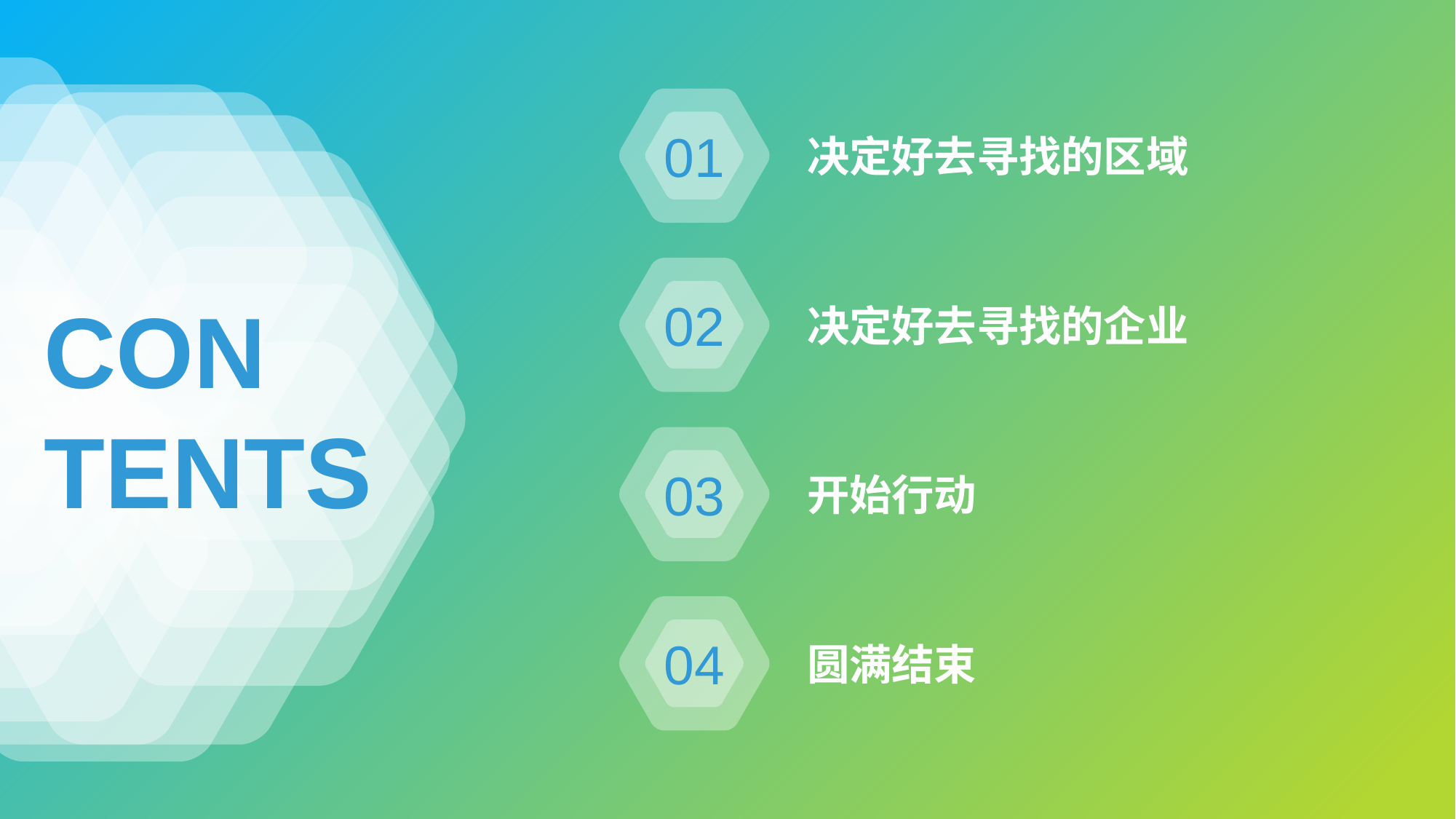

01
决定好去寻找的区域

02
CON
TENTS
决定好去寻找的企业

03
开始行动

04
圆满结束